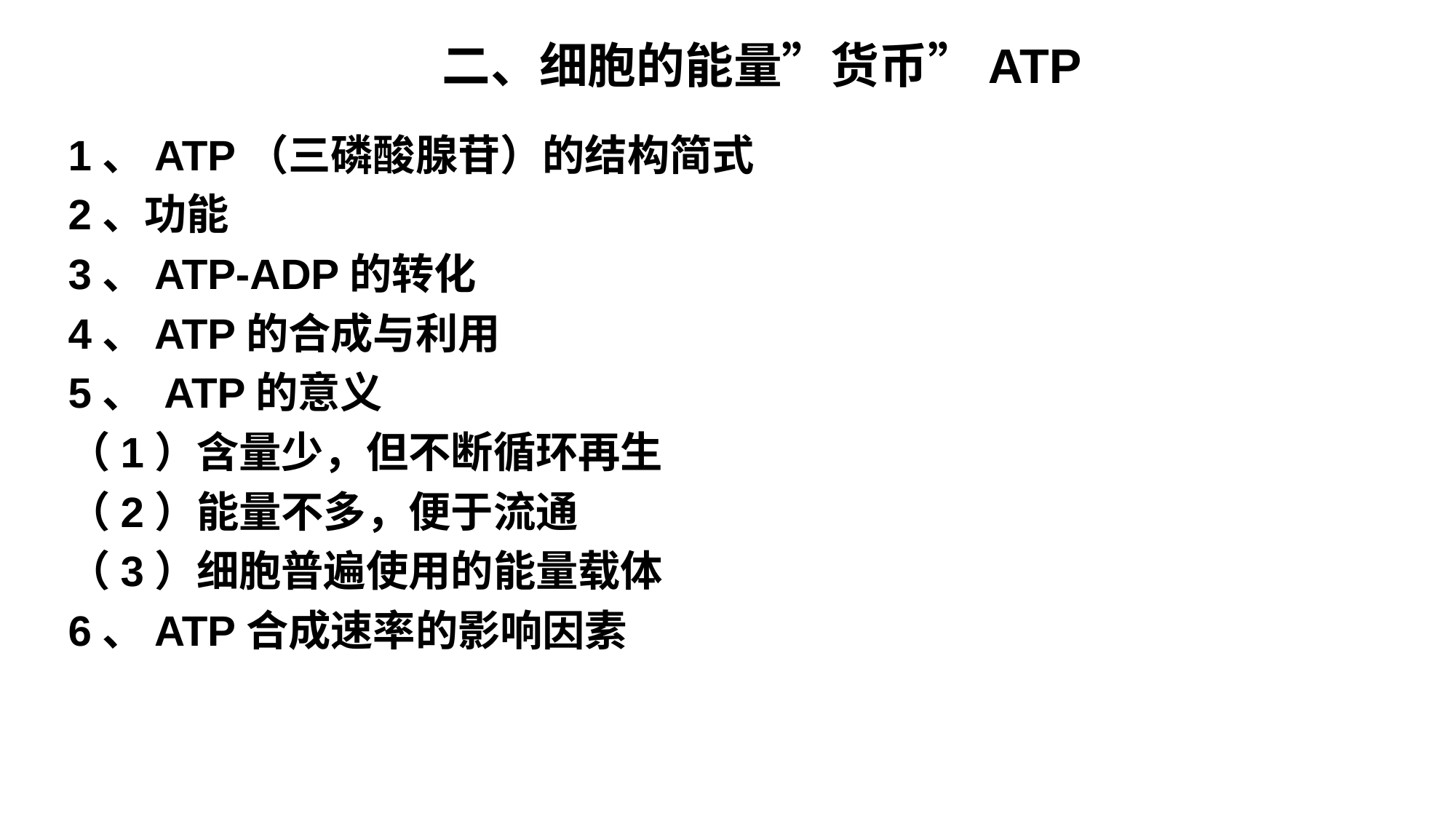

二、细胞的能量”货币”ATP
1、ATP（三磷酸腺苷）的结构简式
2、功能
3、ATP-ADP的转化
4、ATP的合成与利用
5、 ATP的意义
（1）含量少，但不断循环再生
（2）能量不多，便于流通
（3）细胞普遍使用的能量载体
6、ATP合成速率的影响因素